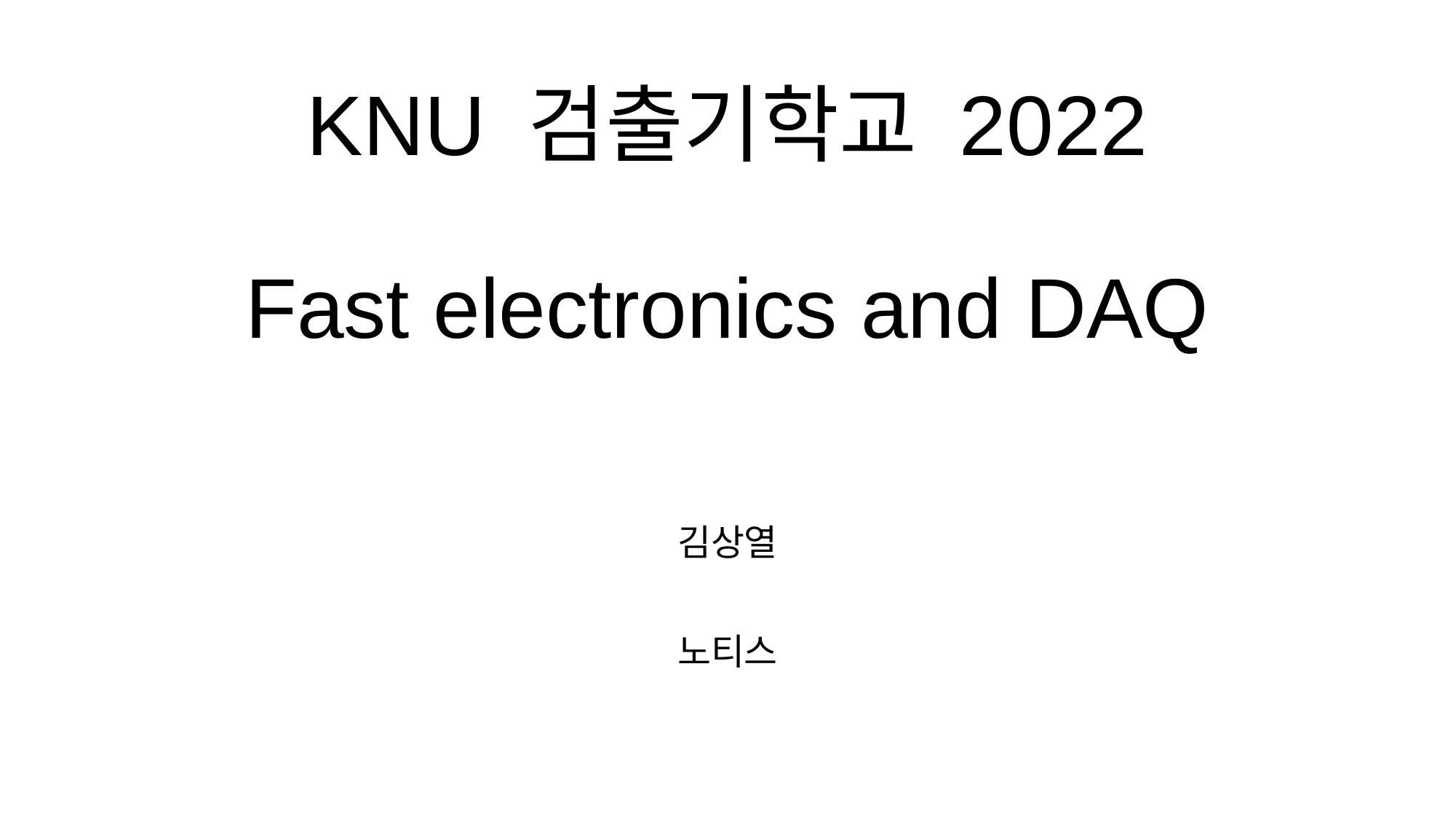

# KNU 검출기학교 2022 Fast electronics and DAQ
김상열

노티스